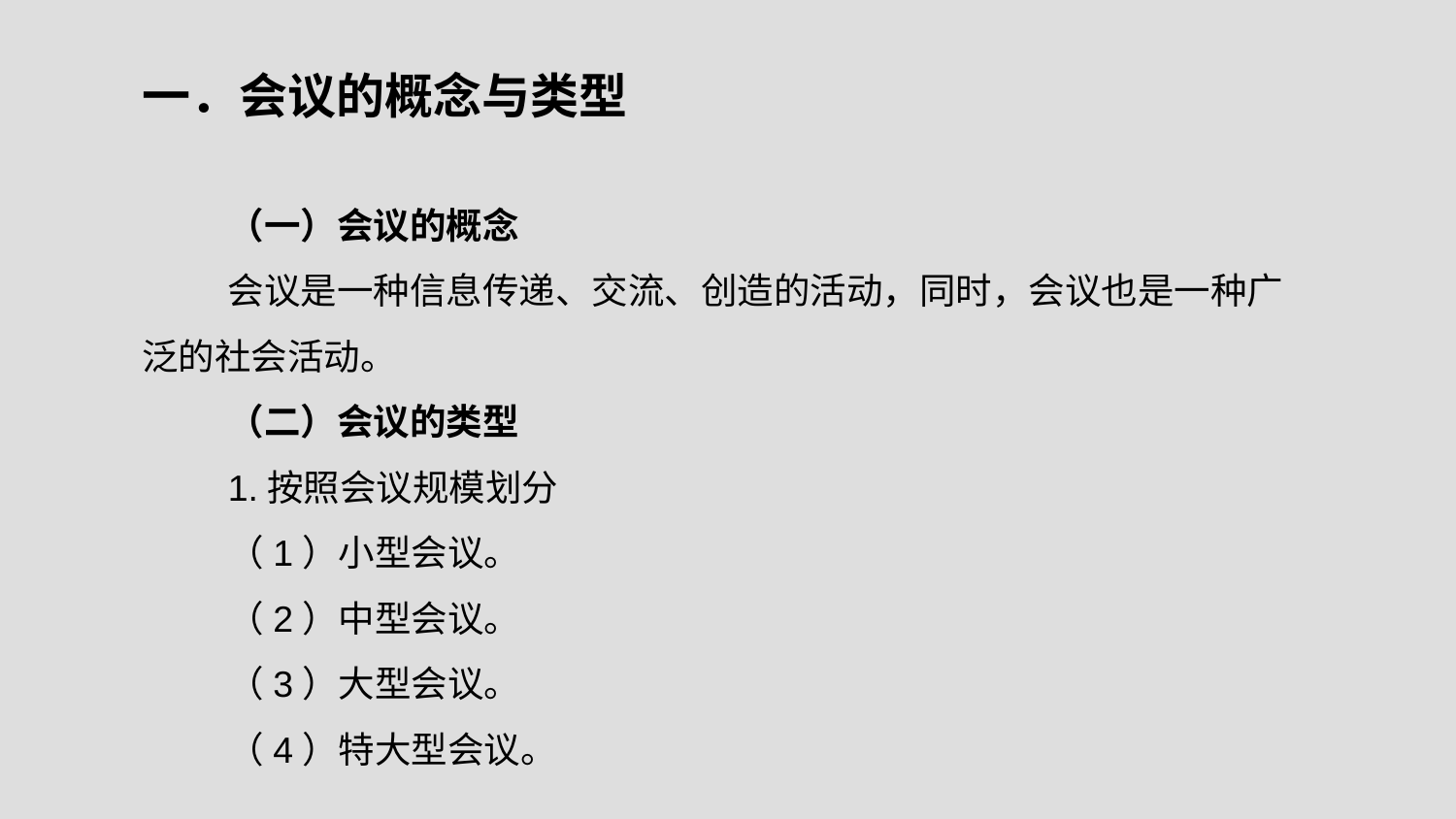

# 一．会议的概念与类型
（一）会议的概念
会议是一种信息传递、交流、创造的活动，同时，会议也是一种广泛的社会活动。
（二）会议的类型
1.按照会议规模划分
（1）小型会议。
（2）中型会议。
（3）大型会议。
（4）特大型会议。